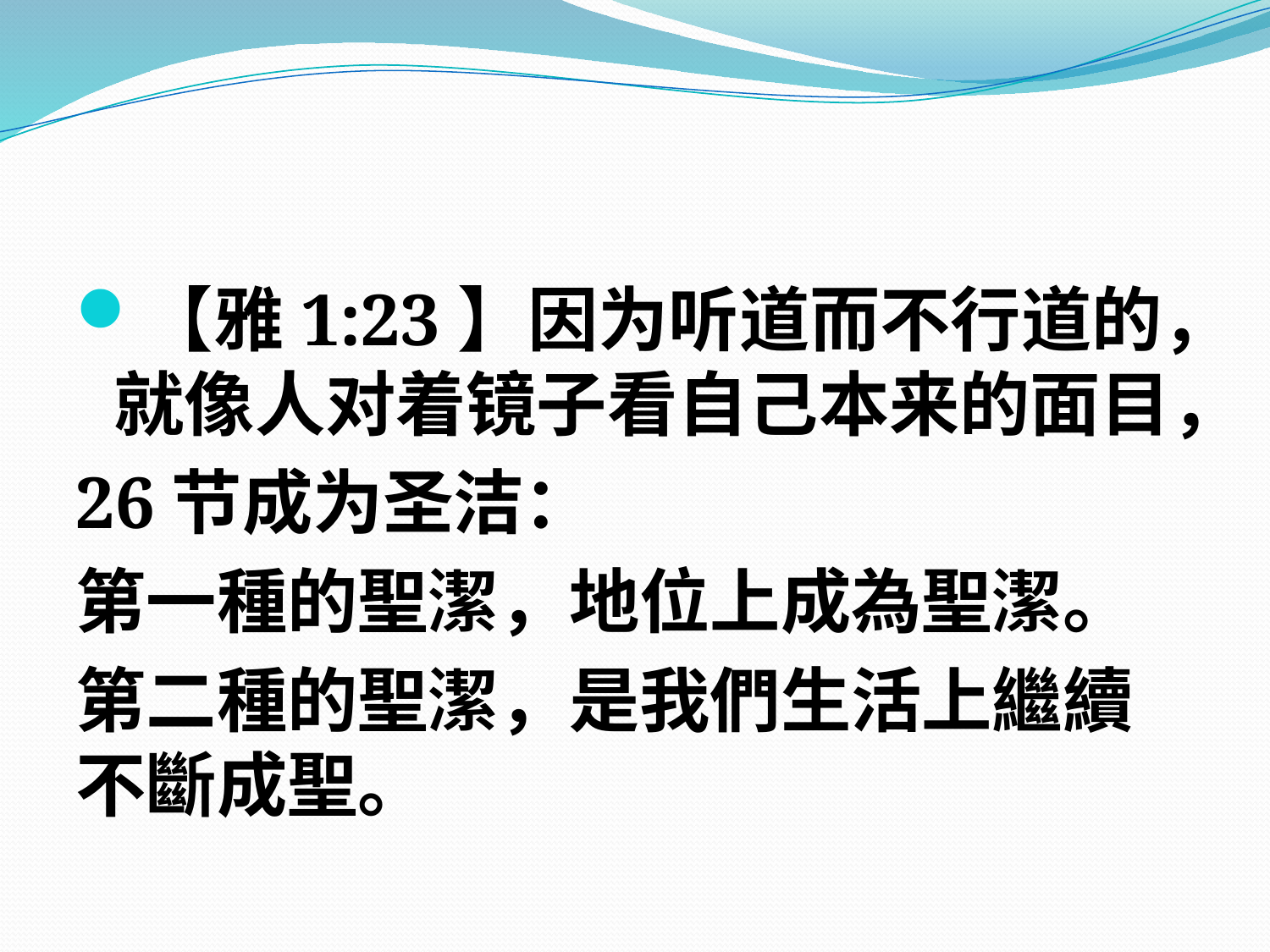

#
【雅1:23】因为听道而不行道的，就像人对着镜子看自己本来的面目，
26节成为圣洁：
第一種的聖潔，地位上成為聖潔。
第二種的聖潔，是我們生活上繼續不斷成聖。